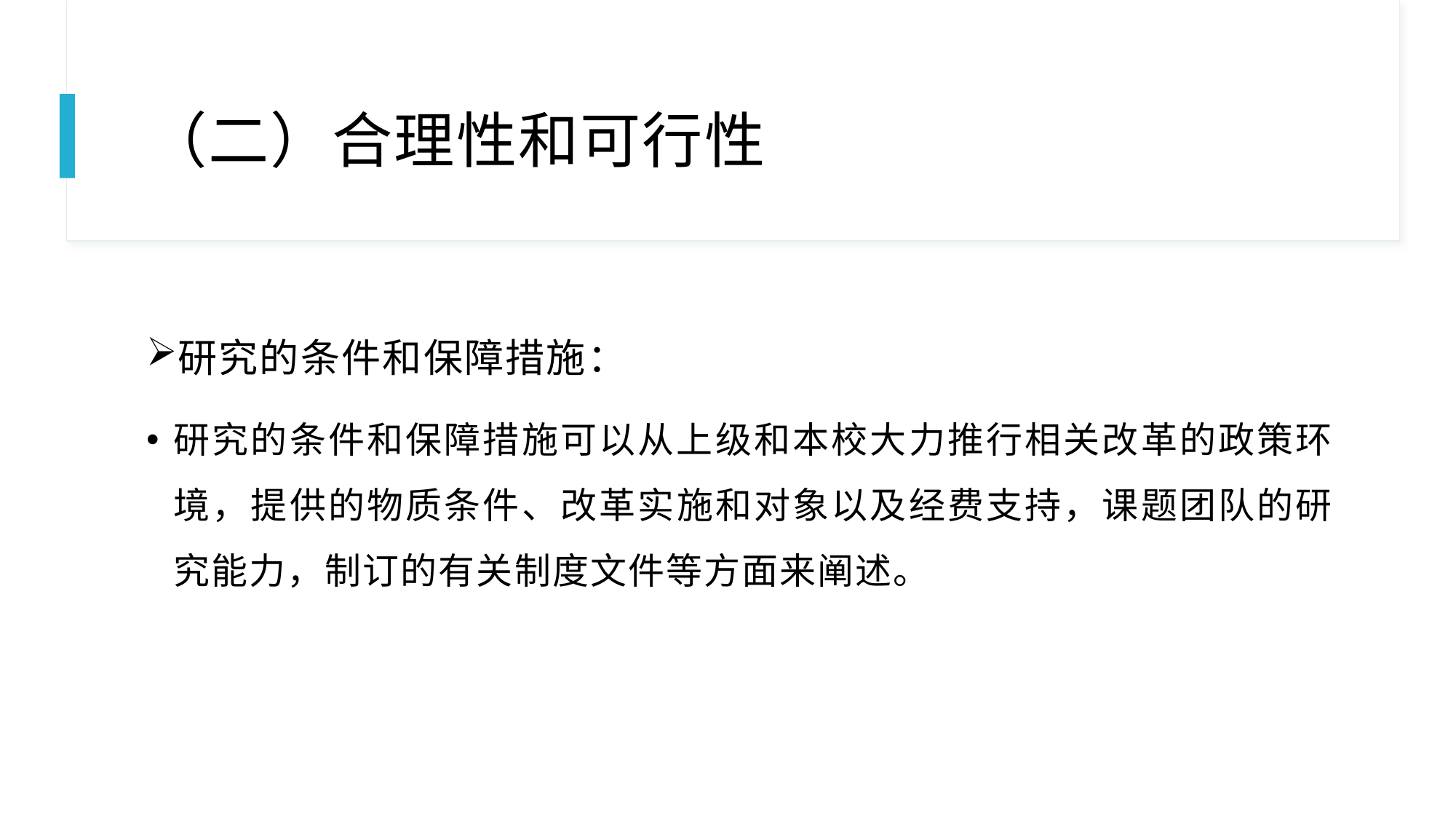

# （二）合理性和可行性
研究的条件和保障措施：
研究的条件和保障措施可以从上级和本校大力推行相关改革的政策环境，提供的物质条件、改革实施和对象以及经费支持，课题团队的研究能力，制订的有关制度文件等方面来阐述。